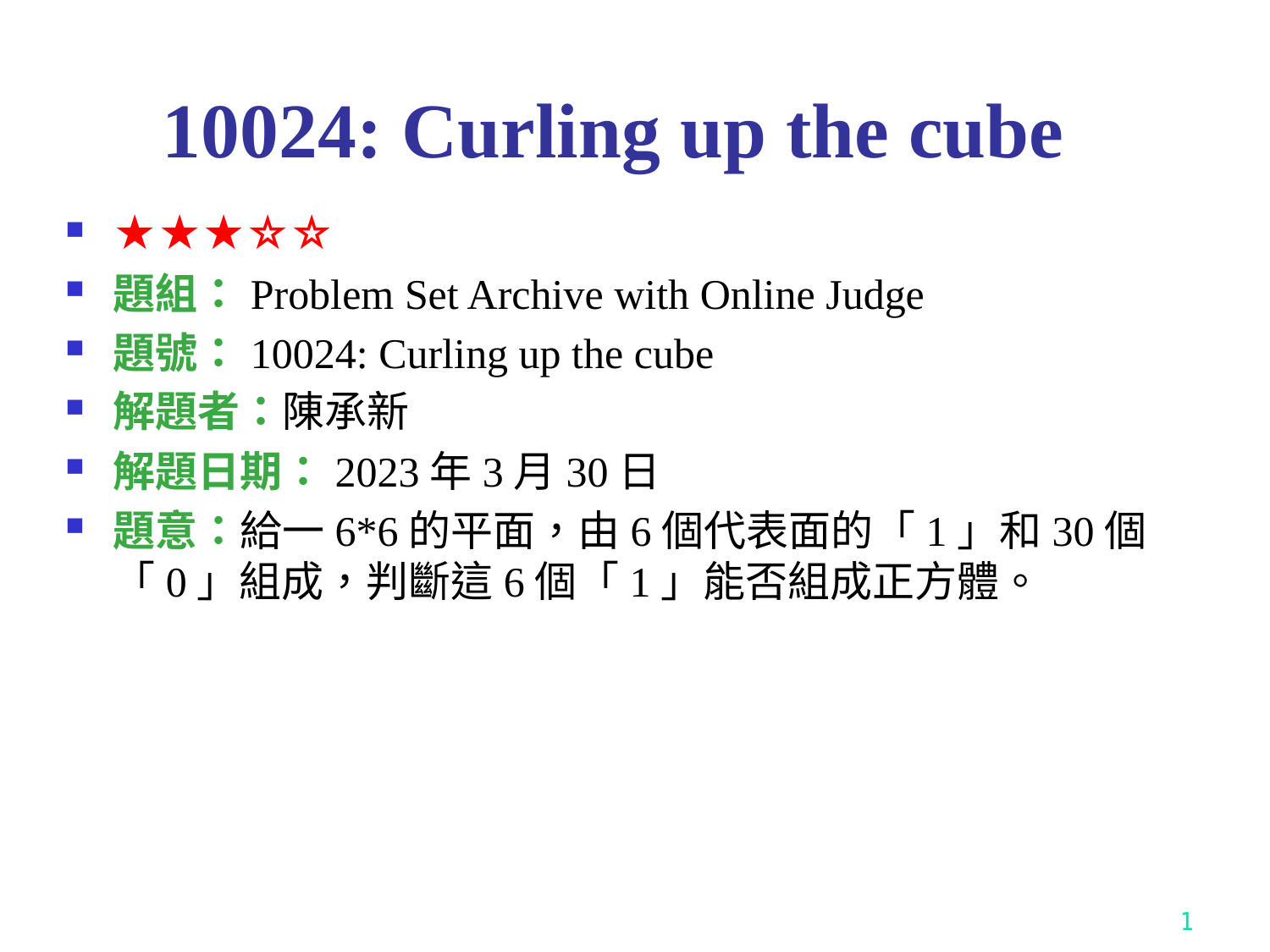

# 10024: Curling up the cube
★★★☆☆
題組：Problem Set Archive with Online Judge
題號：10024: Curling up the cube
解題者：陳承新
解題日期：2023年3月30日
題意：給一6*6的平面，由6個代表面的「1」和30個「0」組成，判斷這6個「1」能否組成正方體。
1